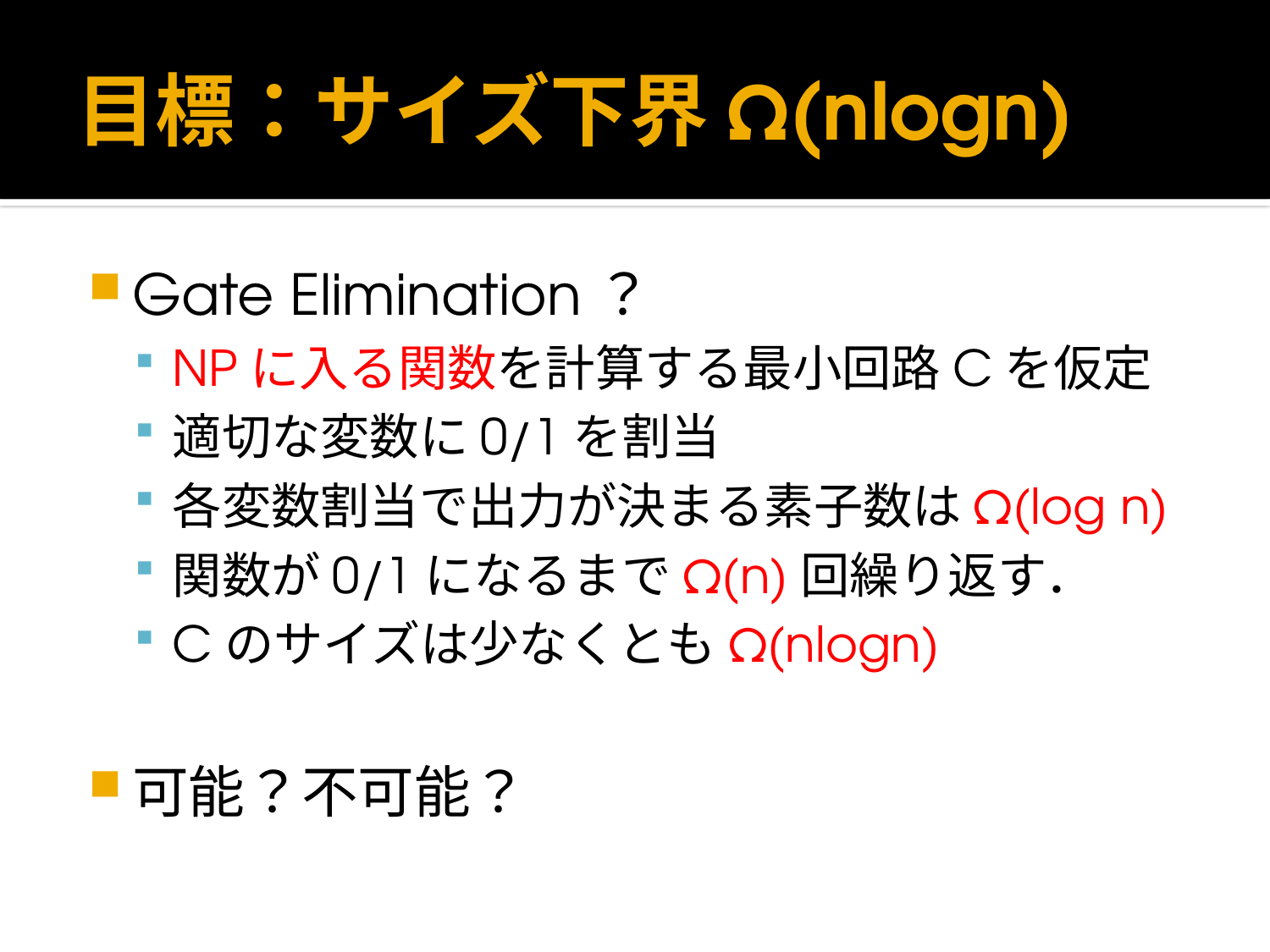

# 目標：サイズ下界Ω(nlogn)
Gate Elimination？
NPに入る関数を計算する最小回路Cを仮定
適切な変数に0/1を割当
各変数割当で出力が決まる素子数はΩ(log n)
関数が0/1になるまでΩ(n)回繰り返す．
Cのサイズは少なくともΩ(nlogn)

可能？不可能？